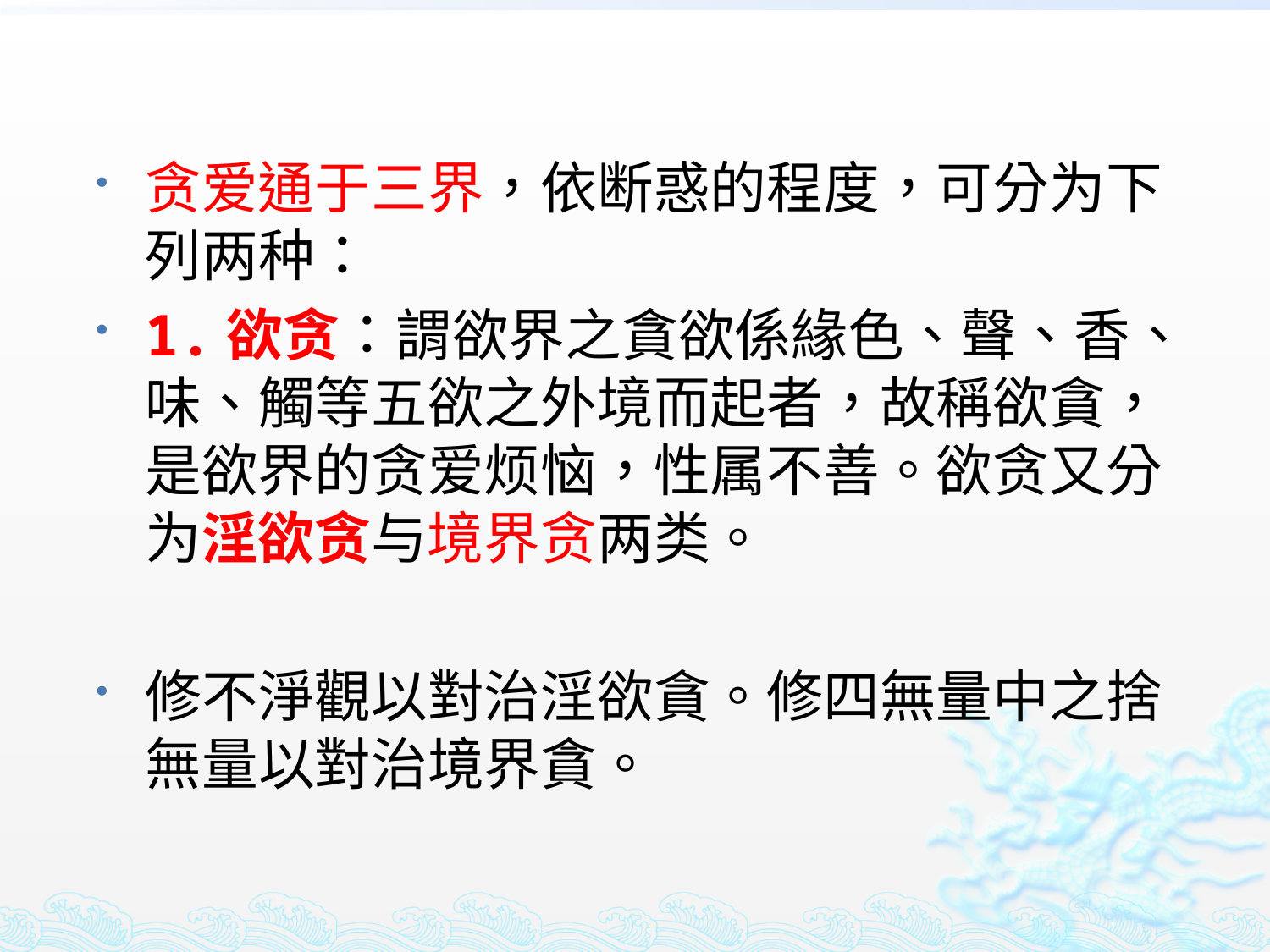

贪爱通于三界，依断惑的程度，可分为下列两种：
1.欲贪：謂欲界之貪欲係緣色、聲、香、味、觸等五欲之外境而起者，故稱欲貪，是欲界的贪爱烦恼，性属不善。欲贪又分为淫欲贪与境界贪两类。

修不淨觀以對治淫欲貪。修四無量中之捨無量以對治境界貪。